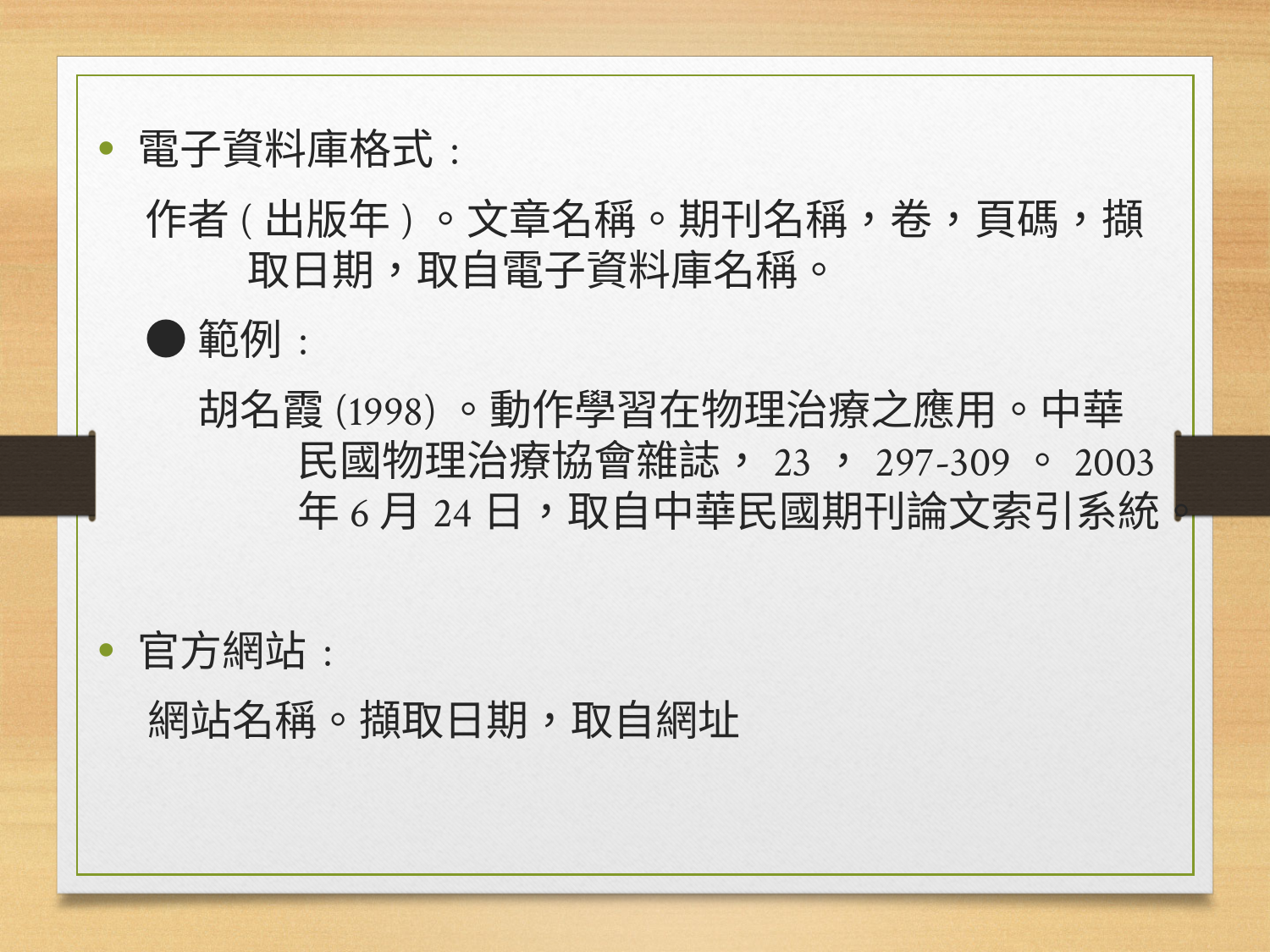

電子資料庫格式﹕
作者(出版年)。文章名稱。期刊名稱，卷，頁碼，擷取日期，取自電子資料庫名稱。
●範例﹕
胡名霞(1998)。動作學習在物理治療之應用。中華民國物理治療協會雜誌，23，297-309。2003年6月24日，取自中華民國期刊論文索引系統。

官方網站﹕
網站名稱。擷取日期，取自網址